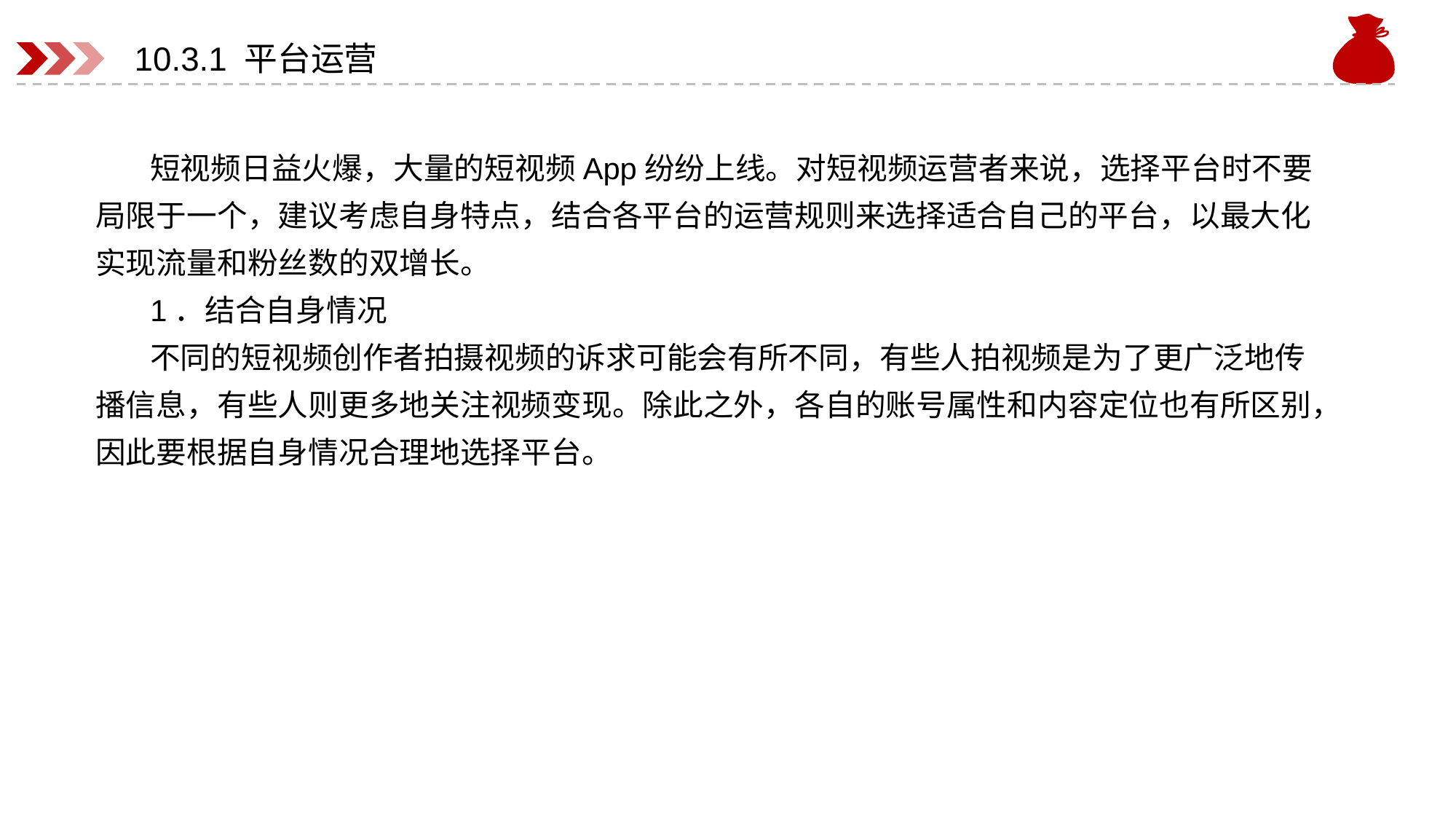

# 10.3.1 平台运营
18
短视频日益火爆，大量的短视频App纷纷上线。对短视频运营者来说，选择平台时不要局限于一个，建议考虑自身特点，结合各平台的运营规则来选择适合自己的平台，以最大化实现流量和粉丝数的双增长。
1．结合自身情况
不同的短视频创作者拍摄视频的诉求可能会有所不同，有些人拍视频是为了更广泛地传播信息，有些人则更多地关注视频变现。除此之外，各自的账号属性和内容定位也有所区别，因此要根据自身情况合理地选择平台。